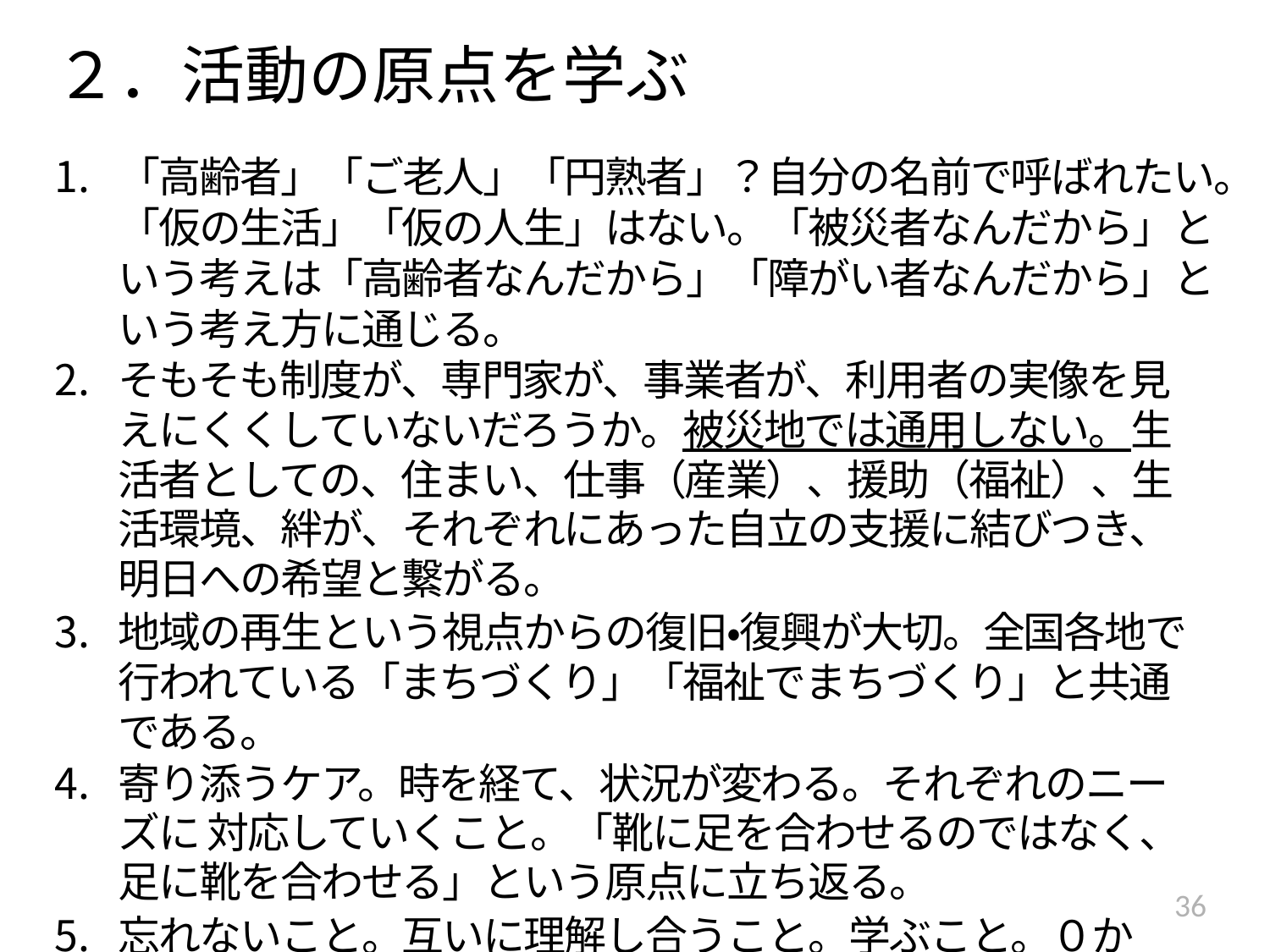

# ２．活動の原点を学ぶ
「高齢者」「ご老人」「円熟者」？自分の名前で呼ばれたい。「仮の生活」「仮の人生」はない。「被災者なんだから」という考えは「高齢者なんだから」「障がい者なんだから」という考え方に通じる。
そもそも制度が、専門家が、事業者が、利用者の実像を見えにくくしていないだろうか。被災地では通用しない。生活者としての、住まい、仕事（産業）、援助（福祉）、生活環境、絆が、それぞれにあった自立の支援に結びつき、明日への希望と繋がる。
地域の再生という視点からの復旧・復興が大切。全国各地で行われている「まちづくり」「福祉でまちづくり」と共通である。
寄り添うケア。時を経て、状況が変わる。それぞれのニーズに 対応していくこと。「靴に足を合わせるのではなく、足に靴を合わせる」という原点に立ち返る。
忘れないこと。互いに理解し合うこと。学ぶこと。０か100ではない活動。これは地域の活動の歴史そのものである。
36